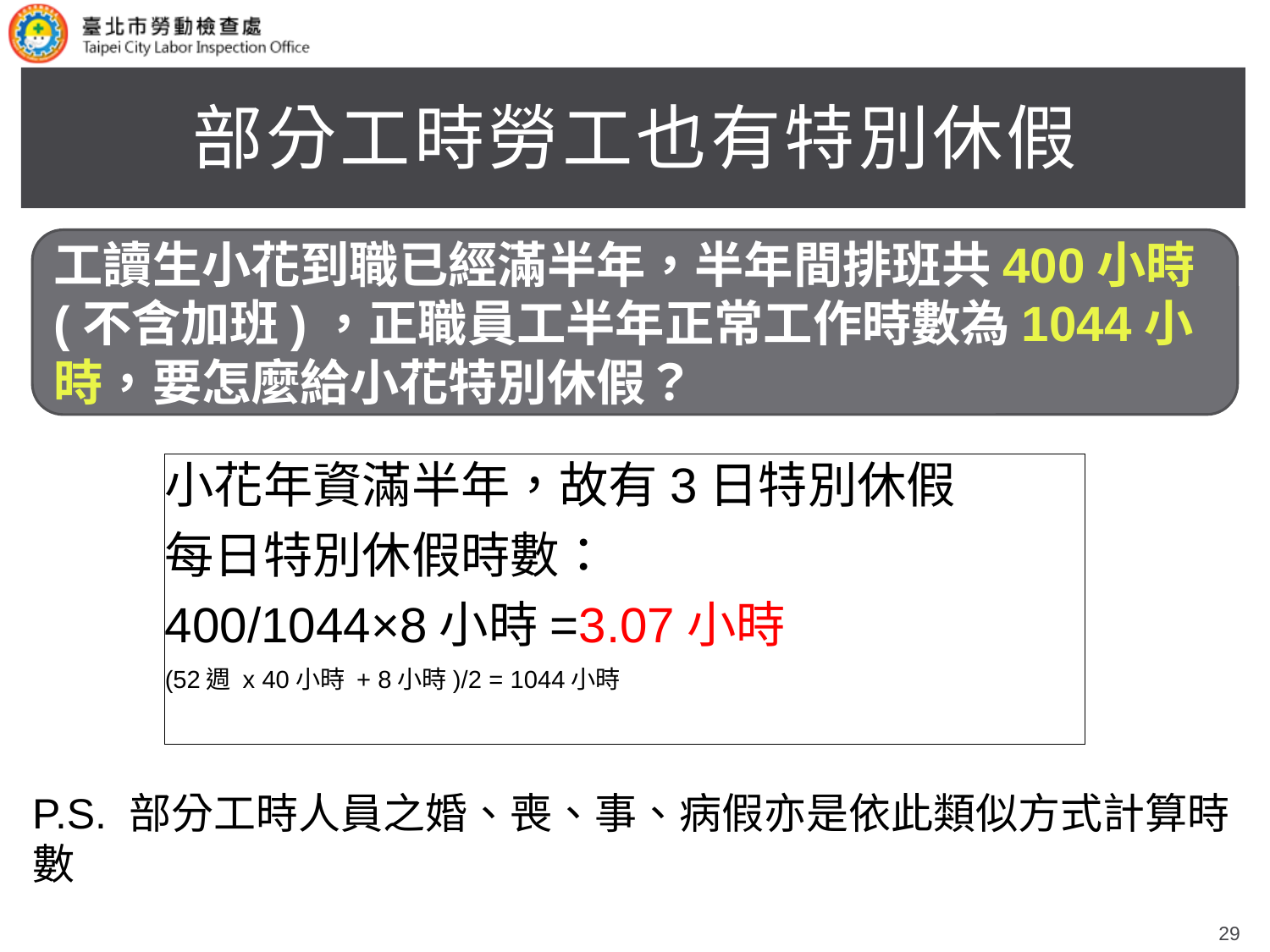

# 部分工時勞工也有特別休假
工讀生小花到職已經滿半年，半年間排班共400小時(不含加班)，正職員工半年正常工作時數為1044小時，要怎麼給小花特別休假？
小花年資滿半年，故有3日特別休假
每日特別休假時數：
400/1044×8小時=3.07小時
(52週 x 40小時 + 8小時)/2 = 1044小時

P.S. 部分工時人員之婚、喪、事、病假亦是依此類似方式計算時數
29